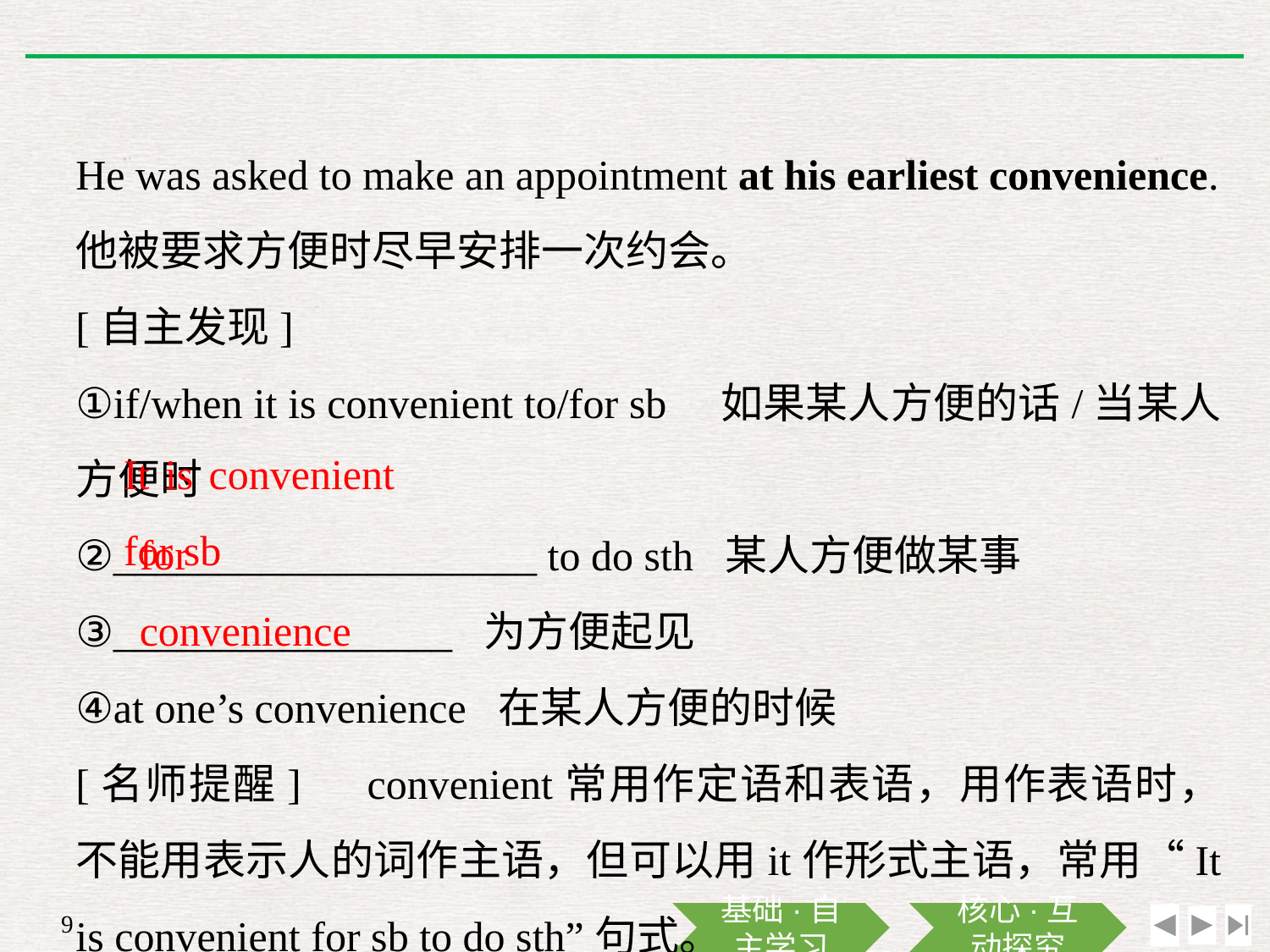

He was asked to make an appointment at his earliest convenience.
他被要求方便时尽早安排一次约会。
[自主发现]
①if/when it is convenient to/for sb　如果某人方便的话/当某人方便时
②____________________ to do sth  某人方便做某事
③________________  为方便起见
④at one’s convenience  在某人方便的时候
[名师提醒]　convenient常用作定语和表语，用作表语时，不能用表示人的词作主语，但可以用it作形式主语，常用“It is convenient for sb to do sth”句式。
It is convenient for sb
for convenience